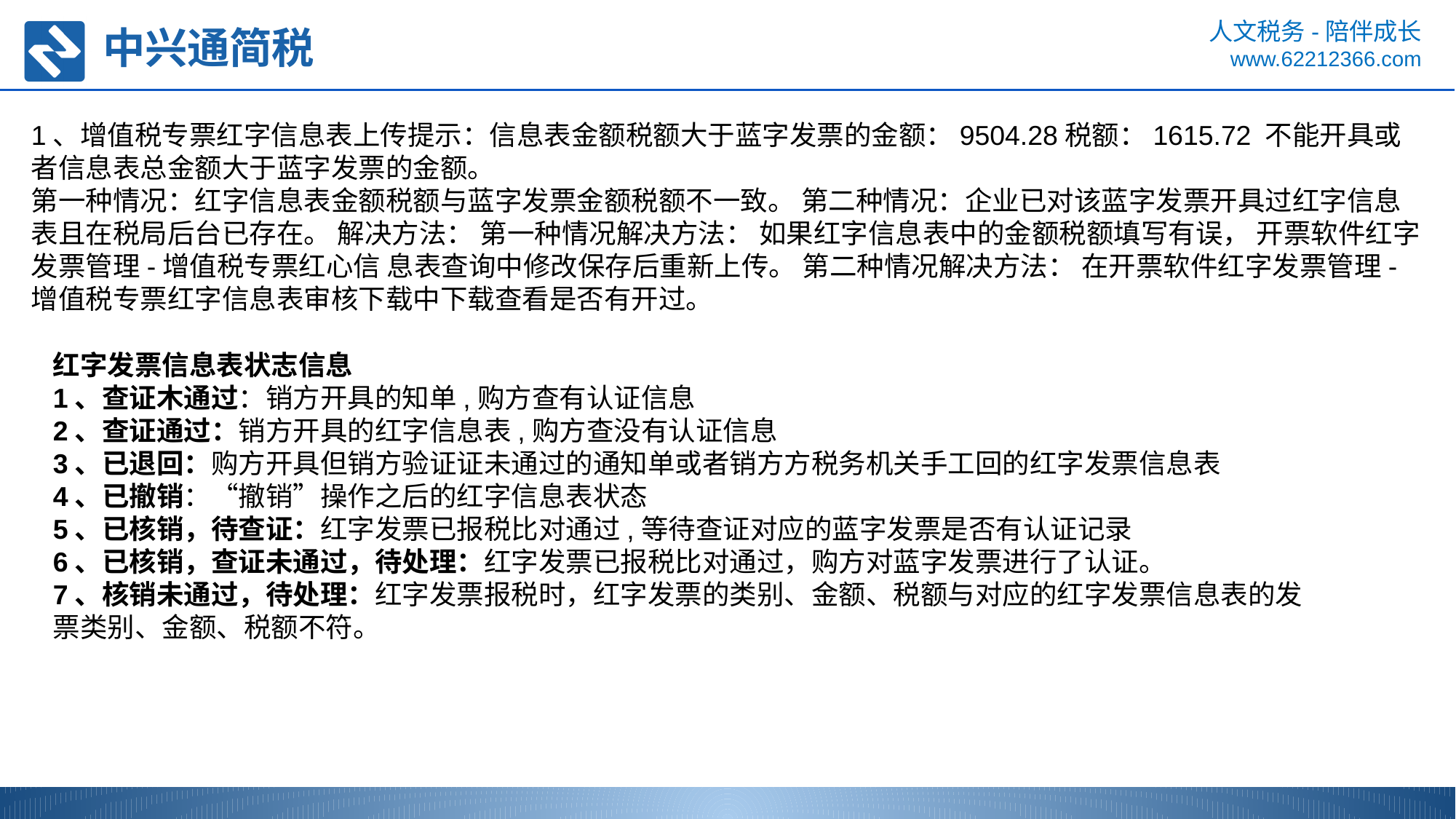

1、增值税专票红字信息表上传提示：信息表金额税额大于蓝字发票的金额：9504.28税额：1615.72 不能开具或者信息表总金额大于蓝字发票的金额。
第一种情况：红字信息表金额税额与蓝字发票金额税额不一致。 第二种情况：企业已对该蓝字发票开具过红字信息表且在税局后台已存在。 解决方法： 第一种情况解决方法： 如果红字信息表中的金额税额填写有误， 开票软件红字发票管理-增值税专票红心信 息表查询中修改保存后重新上传。 第二种情况解决方法： 在开票软件红字发票管理-增值税专票红字信息表审核下载中下载查看是否有开过。
红字发票信息表状志信息
1、查证木通过：销方开具的知单,购方查有认证信息
2、查证通过：销方开具的红字信息表,购方查没有认证信息
3、已退回：购方开具但销方验证证未通过的通知单或者销方方税务机关手工回的红字发票信息表
4、已撤销：“撤销”操作之后的红字信息表状态
5、已核销，待查证：红字发票已报税比对通过,等待查证对应的蓝字发票是否有认证记录
6、已核销，查证未通过，待处理：红字发票已报税比对通过，购方对蓝字发票进行了认证。
7、核销未通过，待处理：红字发票报税时，红字发票的类别、金额、税额与对应的红字发票信息表的发票类别、金额、税额不符。